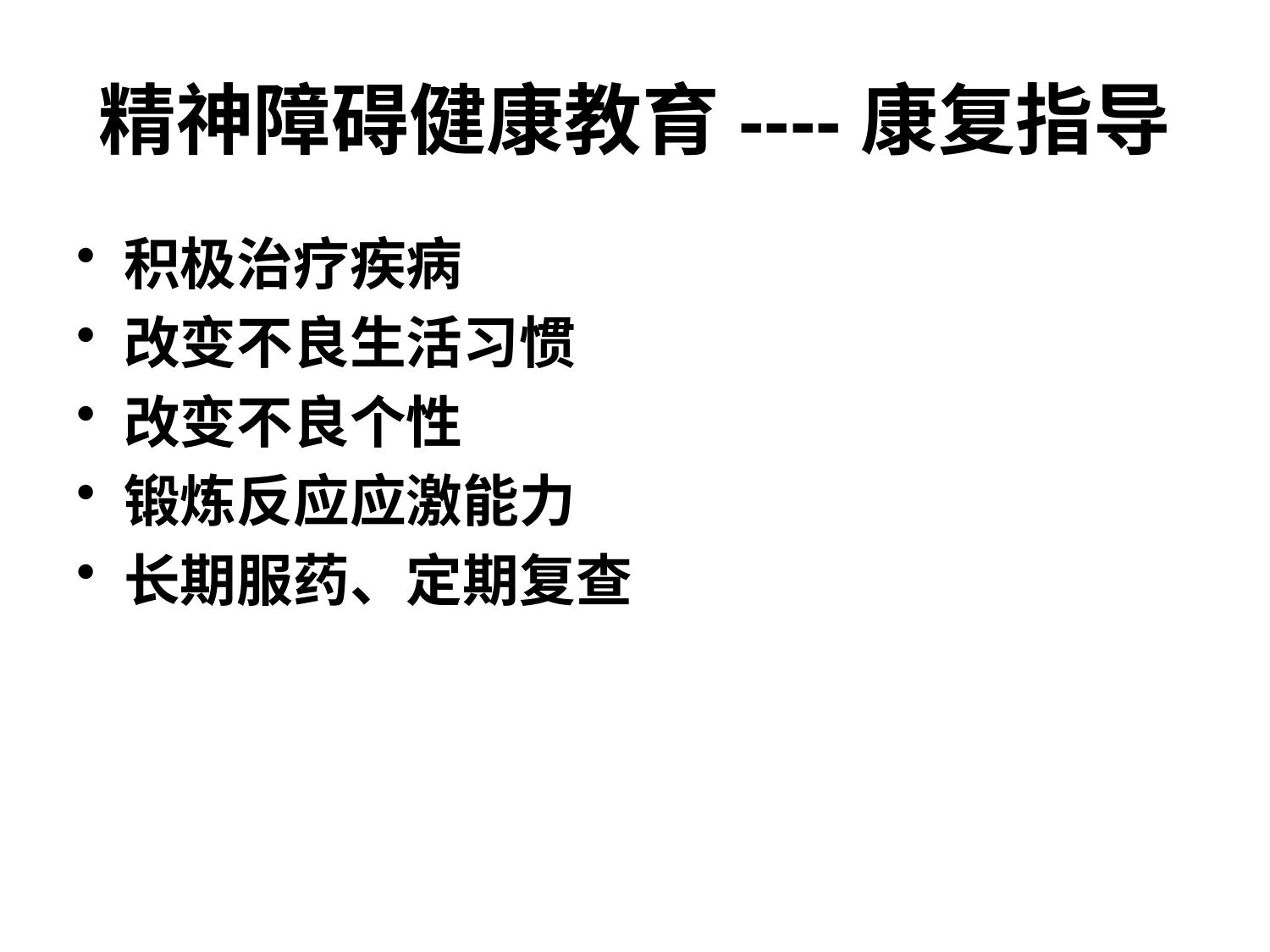

# 精神障碍健康教育----康复指导
积极治疗疾病
改变不良生活习惯
改变不良个性
锻炼反应应激能力
长期服药、定期复查